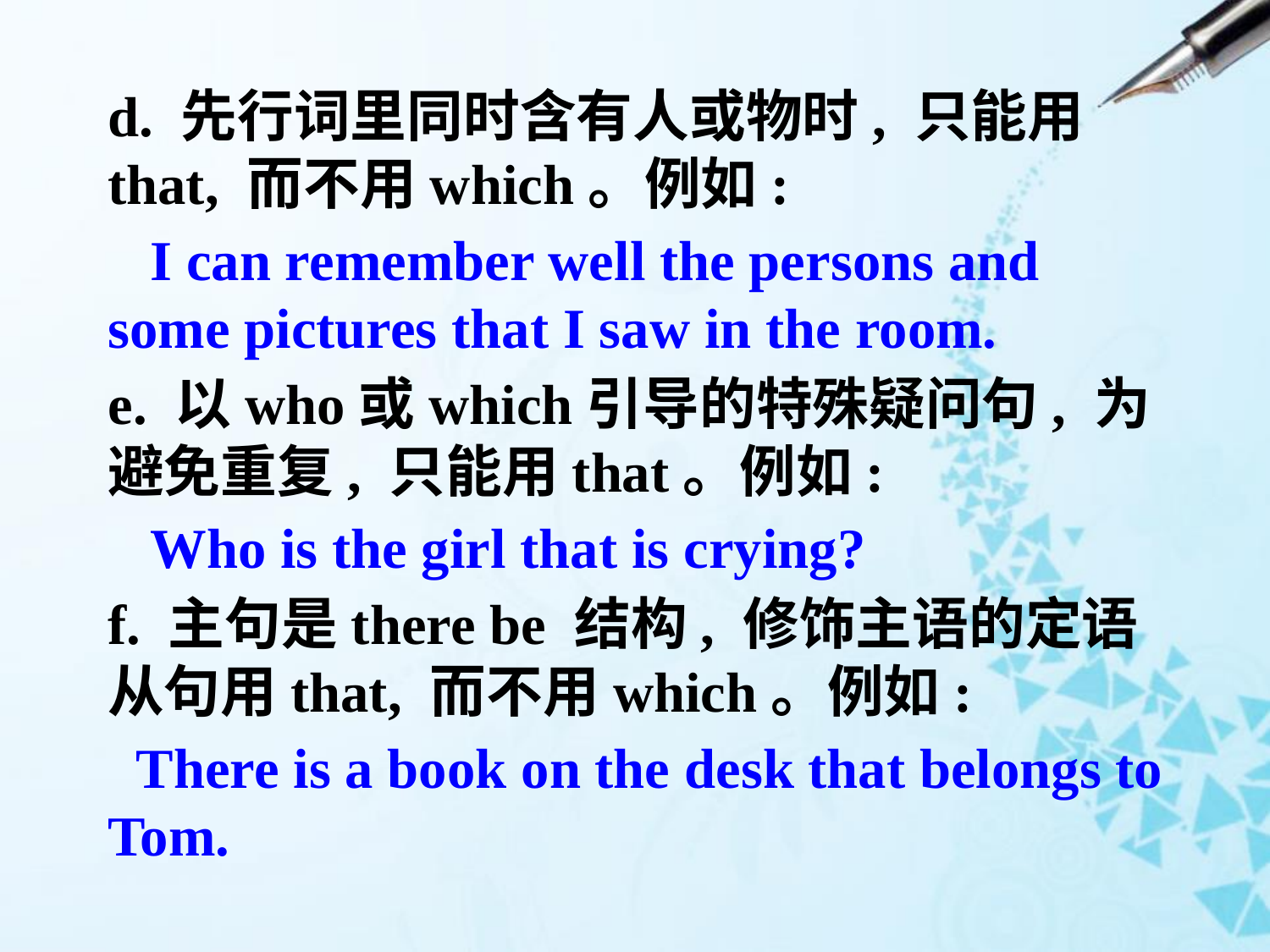

d. 先行词里同时含有人或物时, 只能用that, 而不用which。例如:
   I can remember well the persons and some pictures that I saw in the room.
e. 以who或which引导的特殊疑问句, 为避免重复, 只能用that。例如:
   Who is the girl that is crying?
f. 主句是there be 结构, 修饰主语的定语从句用that, 而不用which。例如:
  There is a book on the desk that belongs to Tom.